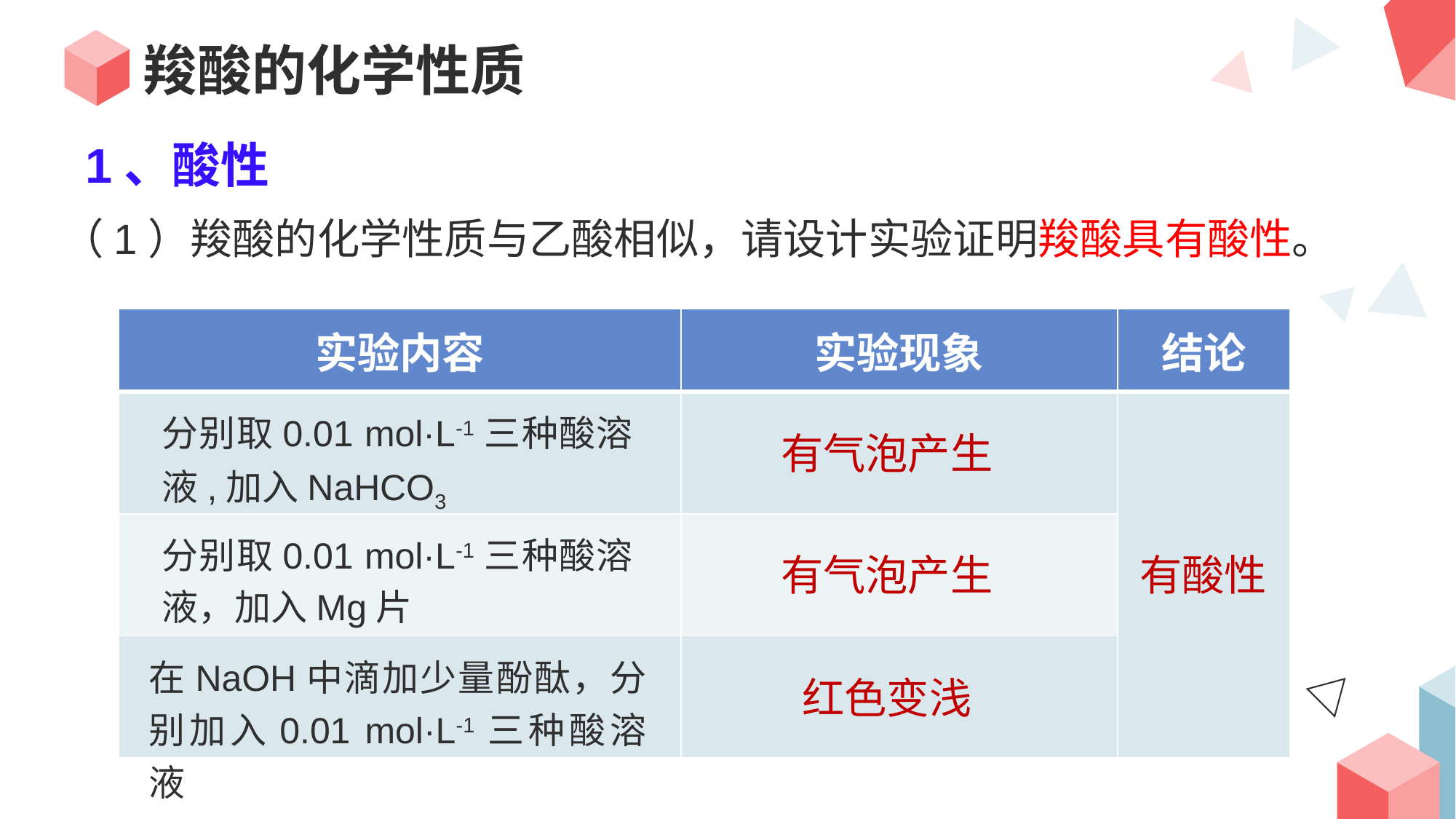

# 羧酸的化学性质
1、酸性
（1）羧酸的化学性质与乙酸相似，请设计实验证明羧酸具有酸性。
| 实验内容 | 实验现象 | 结论 |
| --- | --- | --- |
|  |  |  |
|  |  |  |
|  |  |  |
分别取0.01 mol·L-1三种酸溶液,加入NaHCO3
有气泡产生
分别取0.01 mol·L-1三种酸溶液，加入Mg片
有酸性
有气泡产生
在NaOH中滴加少量酚酞，分别加入0.01 mol·L-1三种酸溶液
红色变浅